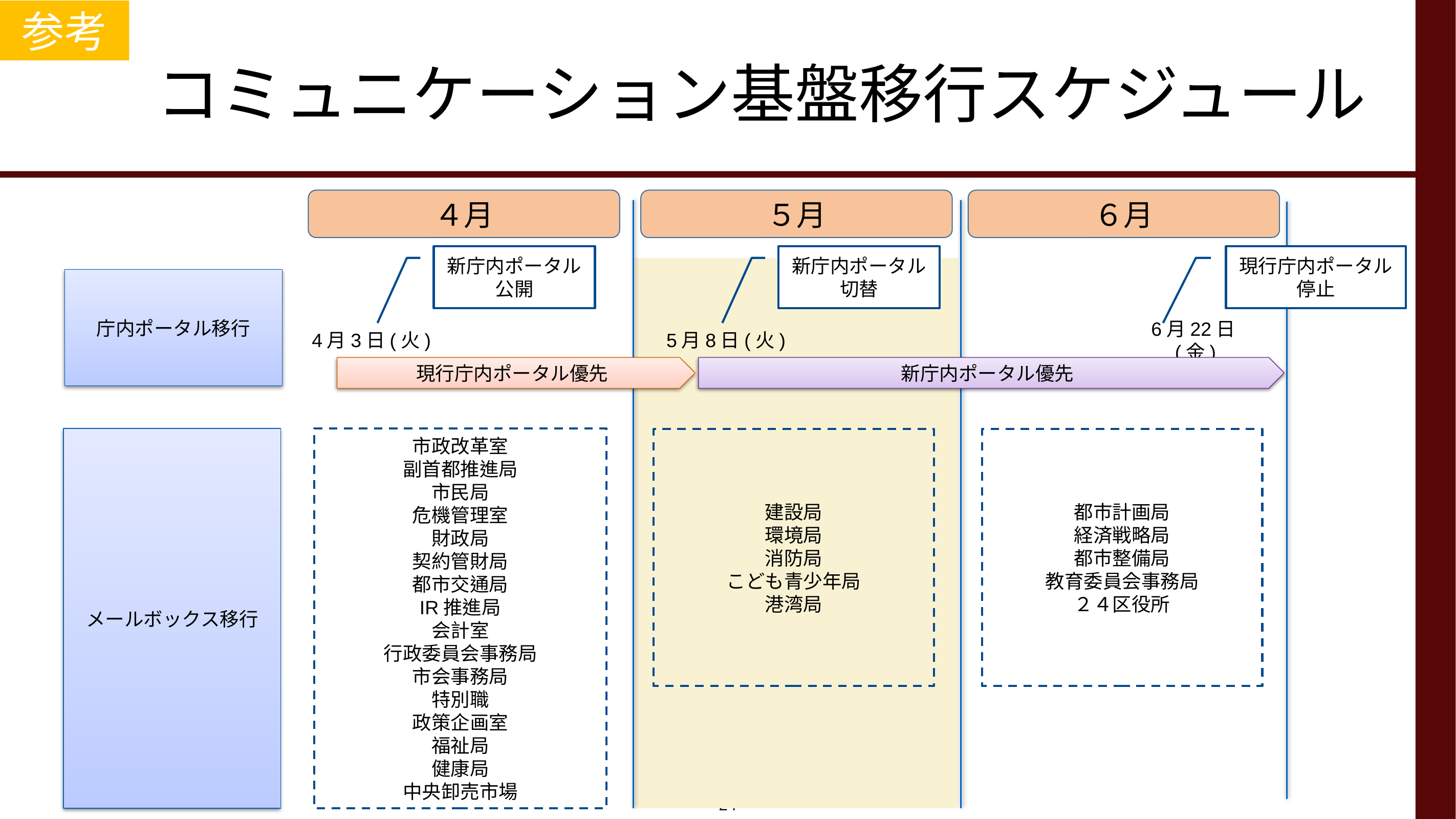

参考
# コミュニケーション基盤移行スケジュール
４月
５月
６月
新庁内ポータル公開
新庁内ポータル切替
現行庁内ポータル停止

庁内ポータル移行
4月3日(火)
5月8日(火)
6月22日(金)
新庁内ポータル優先
現行庁内ポータル優先
メールボックス移行
市政改革室
副首都推進局
市民局
危機管理室
財政局
契約管財局
都市交通局
IR推進局
会計室
行政委員会事務局
市会事務局
特別職
政策企画室
福祉局
健康局
中央卸売市場
建設局
環境局
消防局
こども青少年局
港湾局
都市計画局
経済戦略局
都市整備局
教育委員会事務局
２４区役所
24